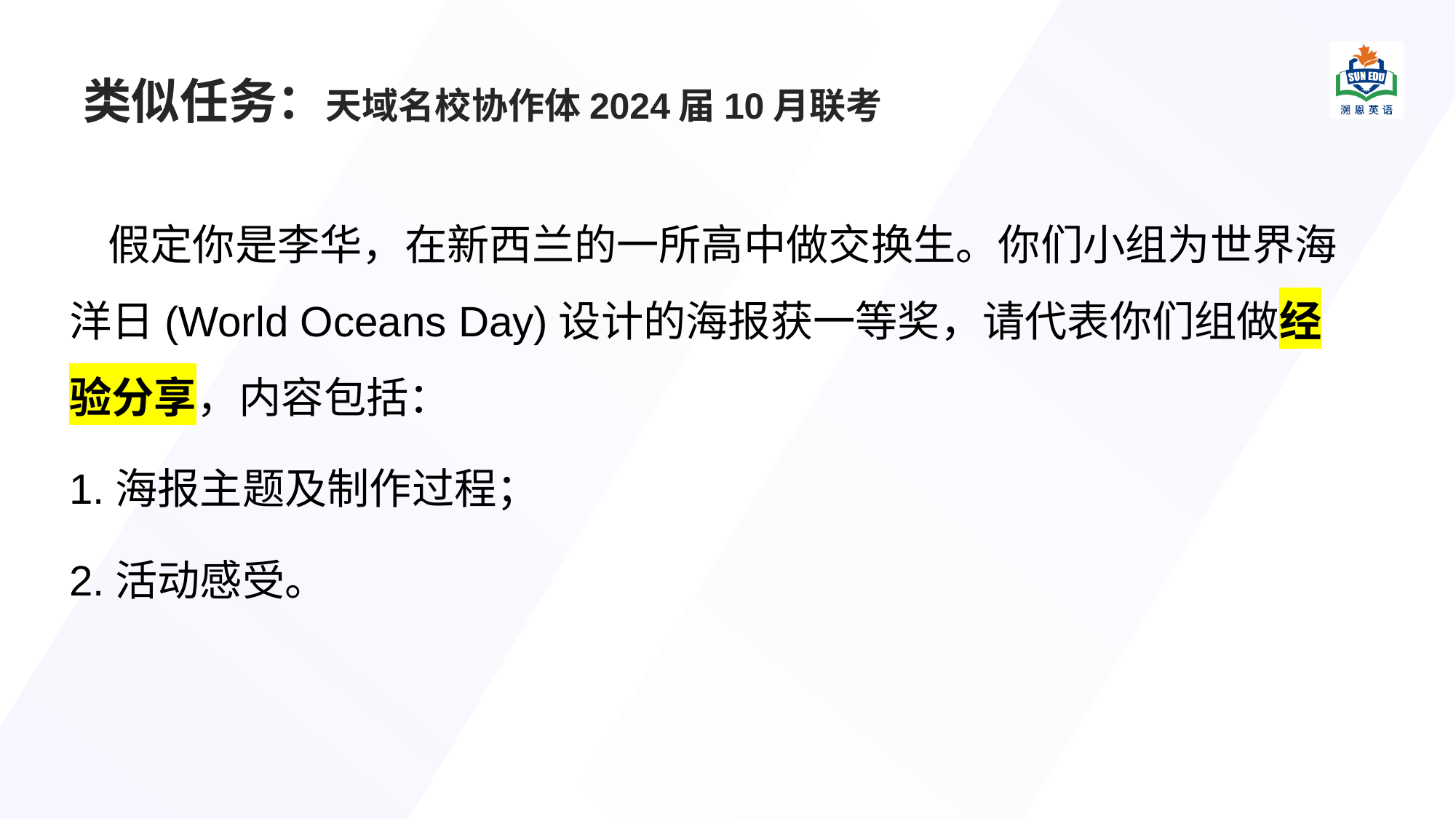

# 类似任务：天域名校协作体2024届10月联考
   假定你是李华，在新西兰的一所高中做交换生。你们小组为世界海洋日(World Oceans Day)设计的海报获一等奖，请代表你们组做经验分享，内容包括：
1.海报主题及制作过程；
2.活动感受。